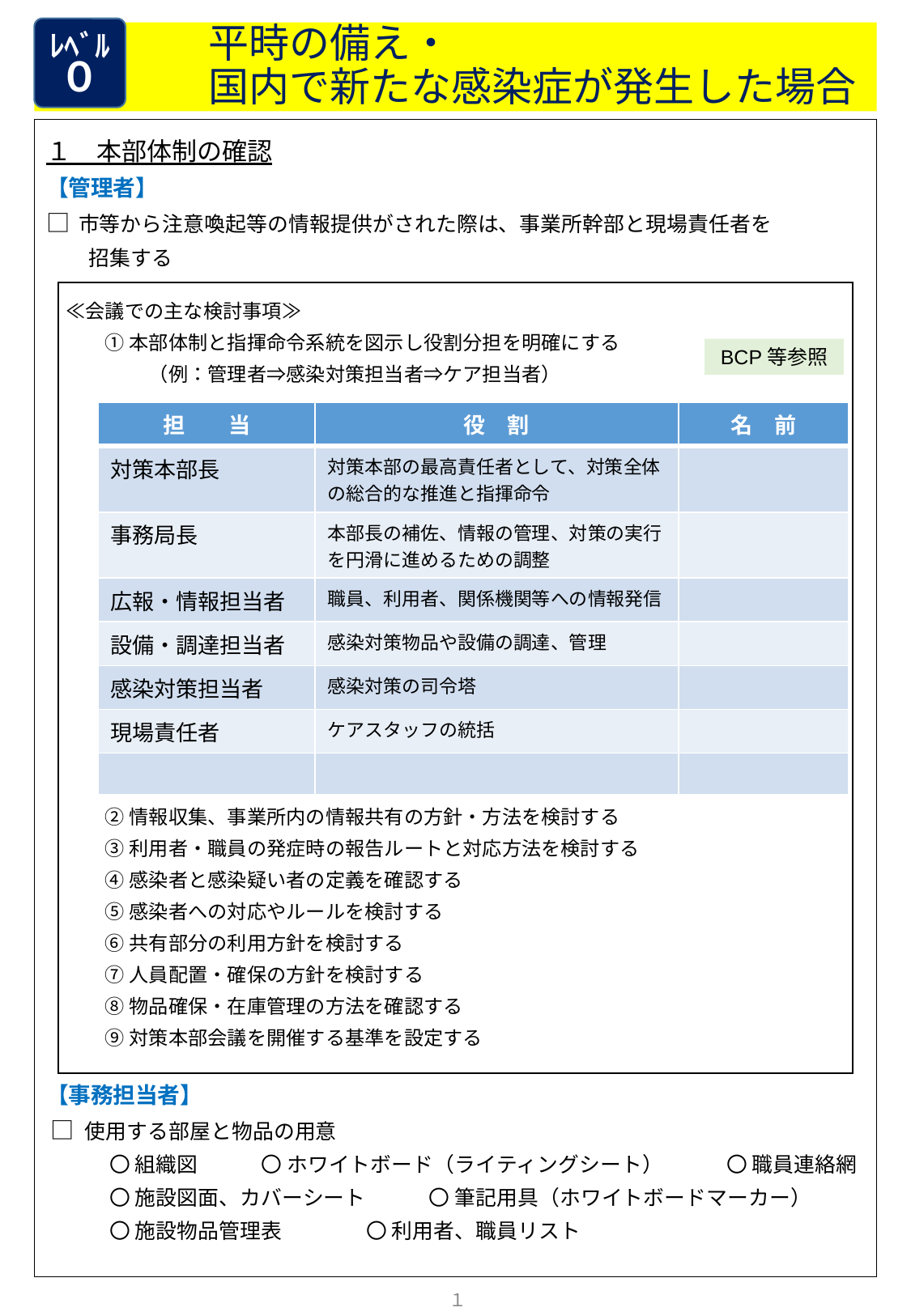

ﾚﾍﾞﾙ
０
# 平時の備え・ 　　　　国内で新たな感染症が発生した場合

１　本部体制の確認
【管理者】
□ 市等から注意喚起等の情報提供がされた際は、事業所幹部と現場責任者を
　　招集する

　≪会議での主な検討事項≫
　　　① 本部体制と指揮命令系統を図示し役割分担を明確にする
　　　　　 （例：管理者⇒感染対策担当者⇒ケア担当者）

　　　　　※　担当者が来られない場合に備え、代理者も検討しておく。
　　　② 情報収集、事業所内の情報共有の方針・方法を検討する
　　　③ 利用者・職員の発症時の報告ルートと対応方法を検討する
　　　④ 感染者と感染疑い者の定義を確認する
　　　⑤ 感染者への対応やルールを検討する
　　　⑥ 共有部分の利用方針を検討する
　　　⑦ 人員配置・確保の方針を検討する
　　　⑧ 物品確保・在庫管理の方法を確認する
　　　⑨ 対策本部会議を開催する基準を設定する

【事務担当者】
 □ 使用する部屋と物品の用意
　　　〇 組織図　　　〇 ホワイトボード（ライティングシート）　　　〇 職員連絡網
　　　〇 施設図面、カバーシート　　　〇 筆記用具（ホワイトボードマーカー）
　　　〇 施設物品管理表　　　　〇 利用者、職員リスト

BCP等参照
| 担　　当 | 役　割 | 名　前 |
| --- | --- | --- |
| 対策本部長 | 対策本部の最高責任者として、対策全体の総合的な推進と指揮命令 |  |
| 事務局長 | 本部長の補佐、情報の管理、対策の実行を円滑に進めるための調整 |  |
| 広報・情報担当者 | 職員、利用者、関係機関等への情報発信 |  |
| 設備・調達担当者 | 感染対策物品や設備の調達、管理 |  |
| 感染対策担当者 | 感染対策の司令塔 |  |
| 現場責任者 | ケアスタッフの統括 |  |
|  |  |  |
１